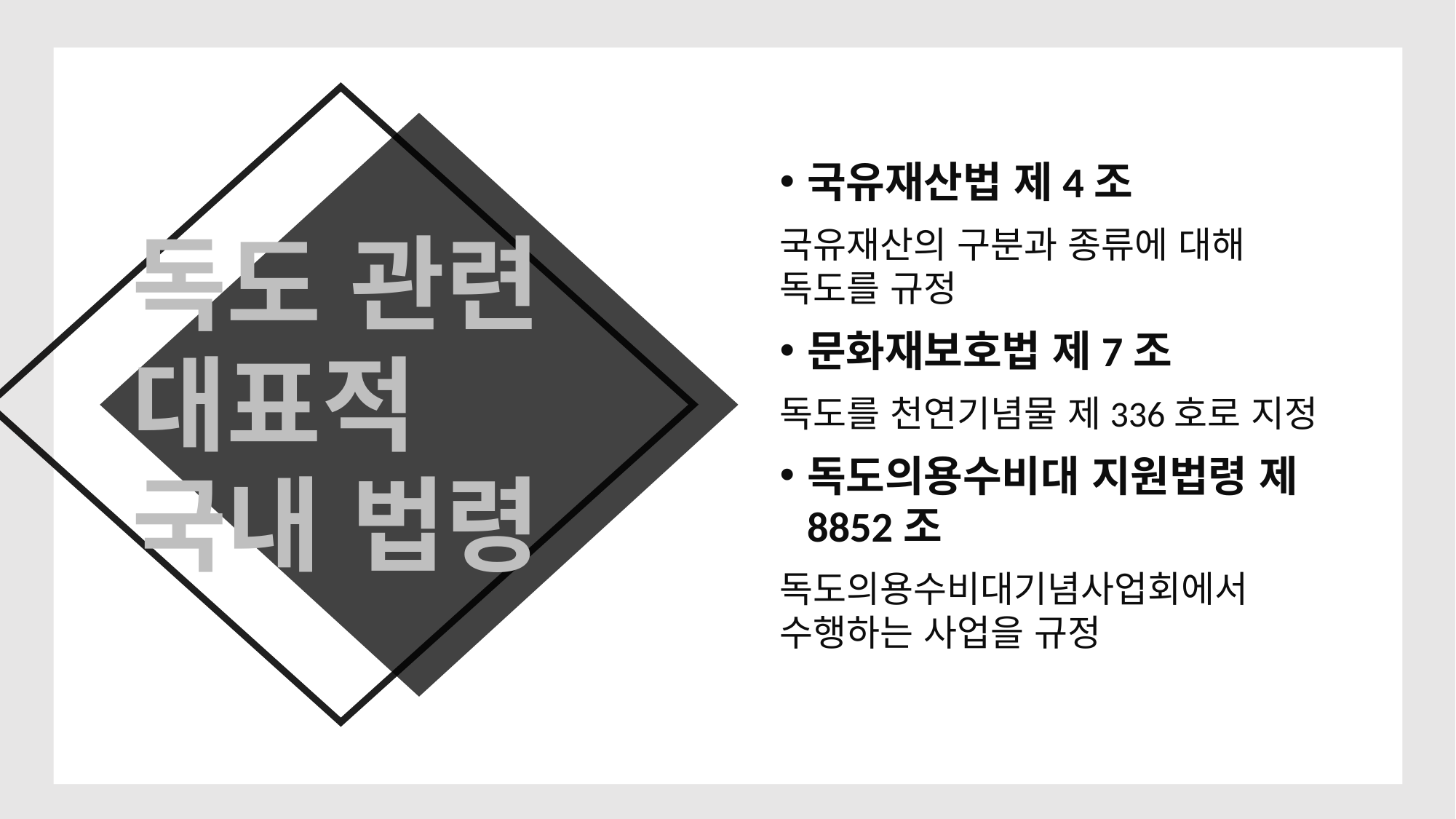

국유재산법 제4조
국유재산의 구분과 종류에 대해  독도를 규정
문화재보호법 제7조
독도를 천연기념물 제336호로 지정
독도의용수비대 지원법령 제 8852조
독도의용수비대기념사업회에서 수행하는 사업을 규정
독도 관련
대표적
국내 법령